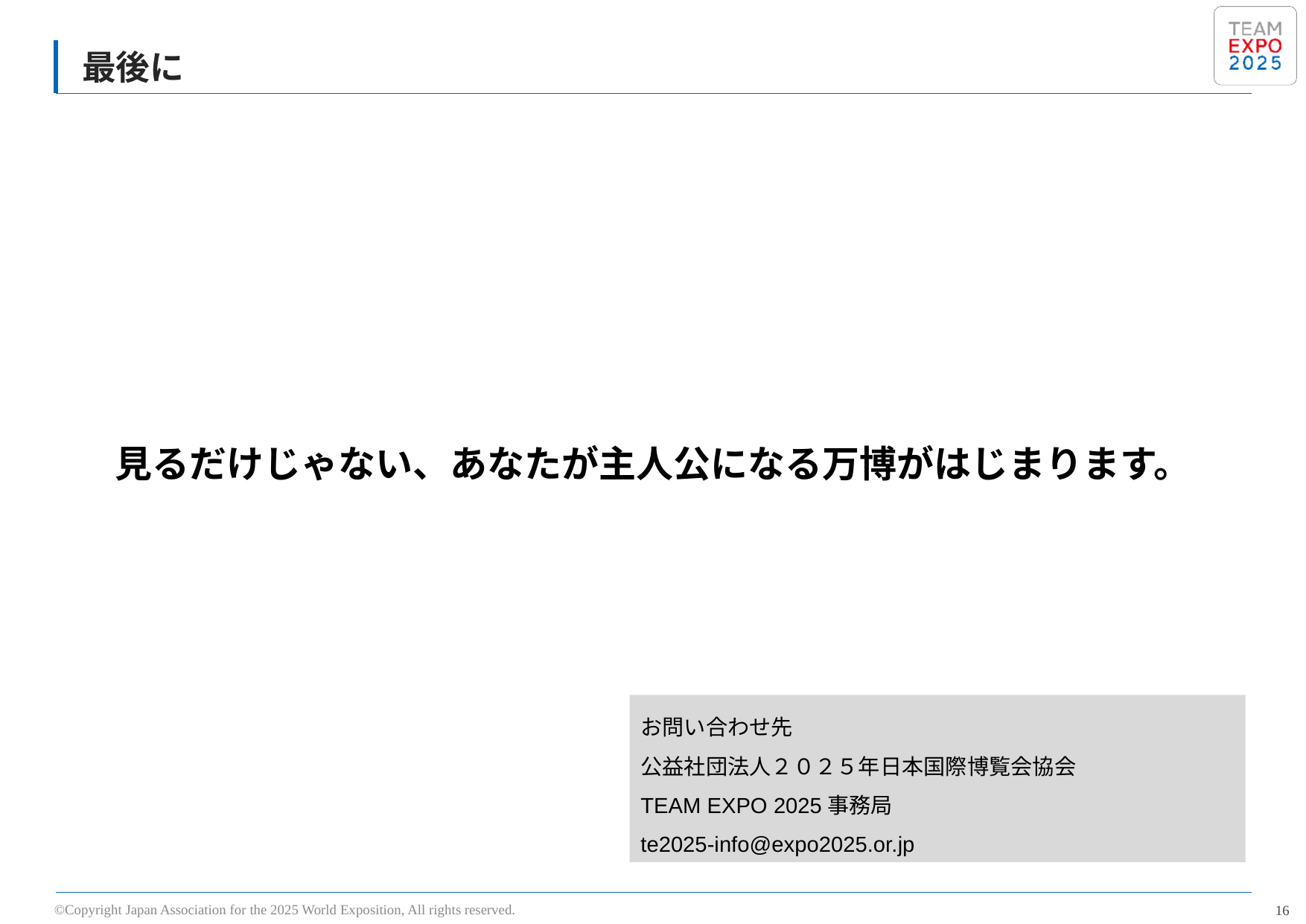

# 最後に
見るだけじゃない、あなたが主人公になる万博がはじまります。
お問い合わせ先
公益社団法人２０２５年日本国際博覧会協会
TEAM EXPO 2025事務局
te2025-info@expo2025.or.jp
©Copyright Japan Association for the 2025 World Exposition, All rights reserved.
16